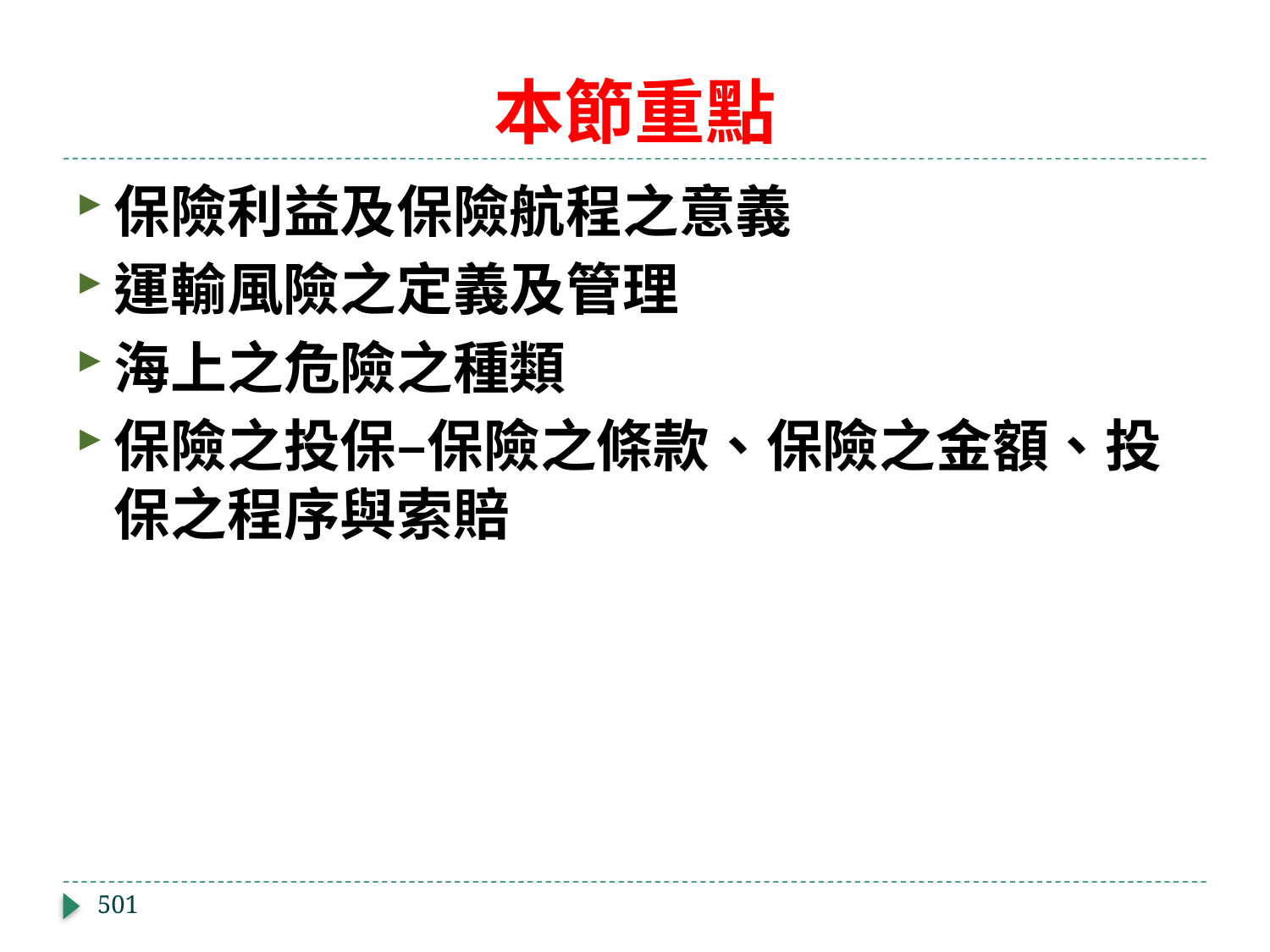

# 本節重點
保險利益及保險航程之意義
運輸風險之定義及管理
海上之危險之種類
保險之投保–保險之條款、保險之金額、投保之程序與索賠
501